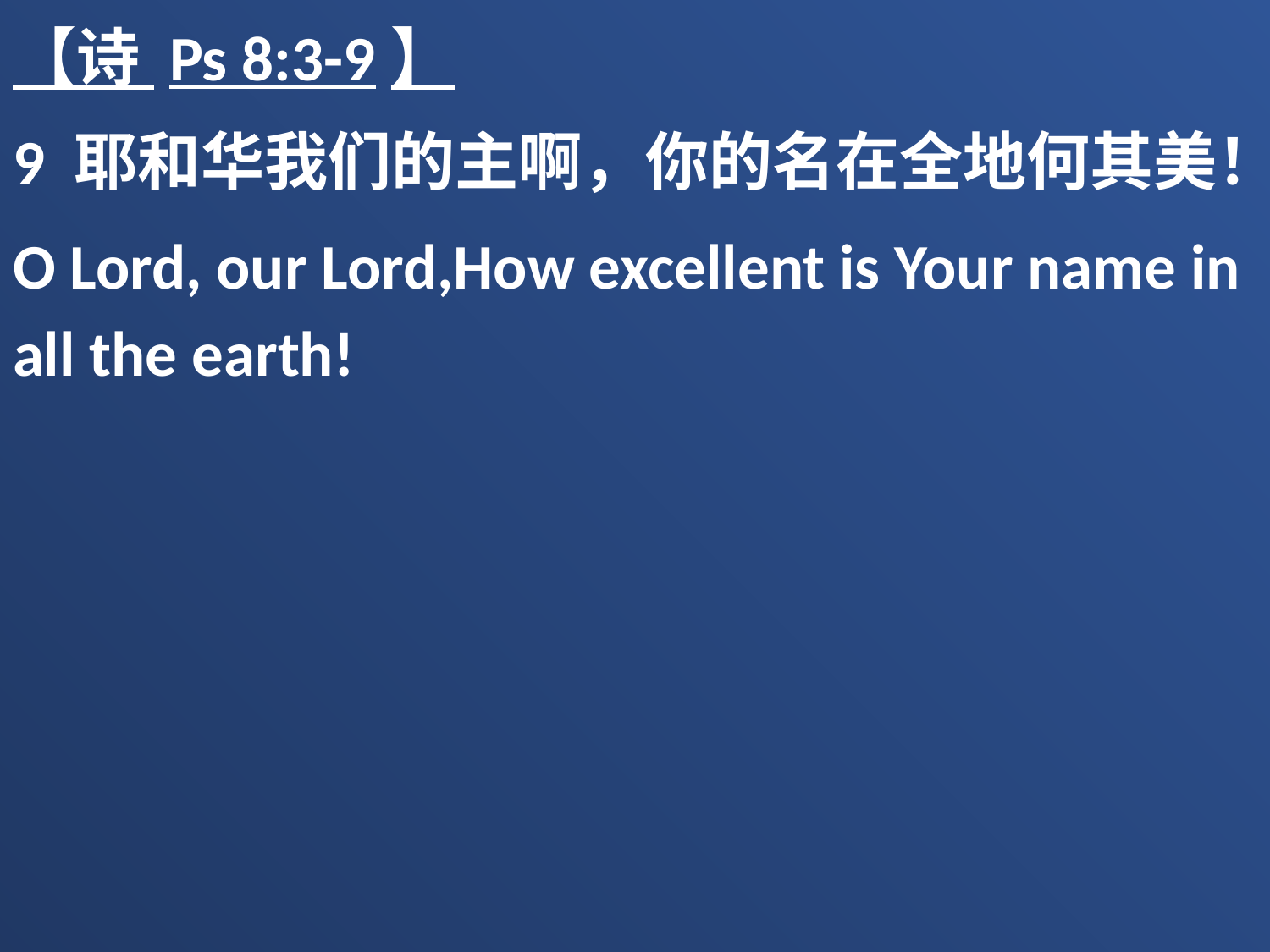

【诗 Ps 8:3-9】
9 耶和华我们的主啊，你的名在全地何其美！
O Lord, our Lord,How excellent is Your name in all the earth!